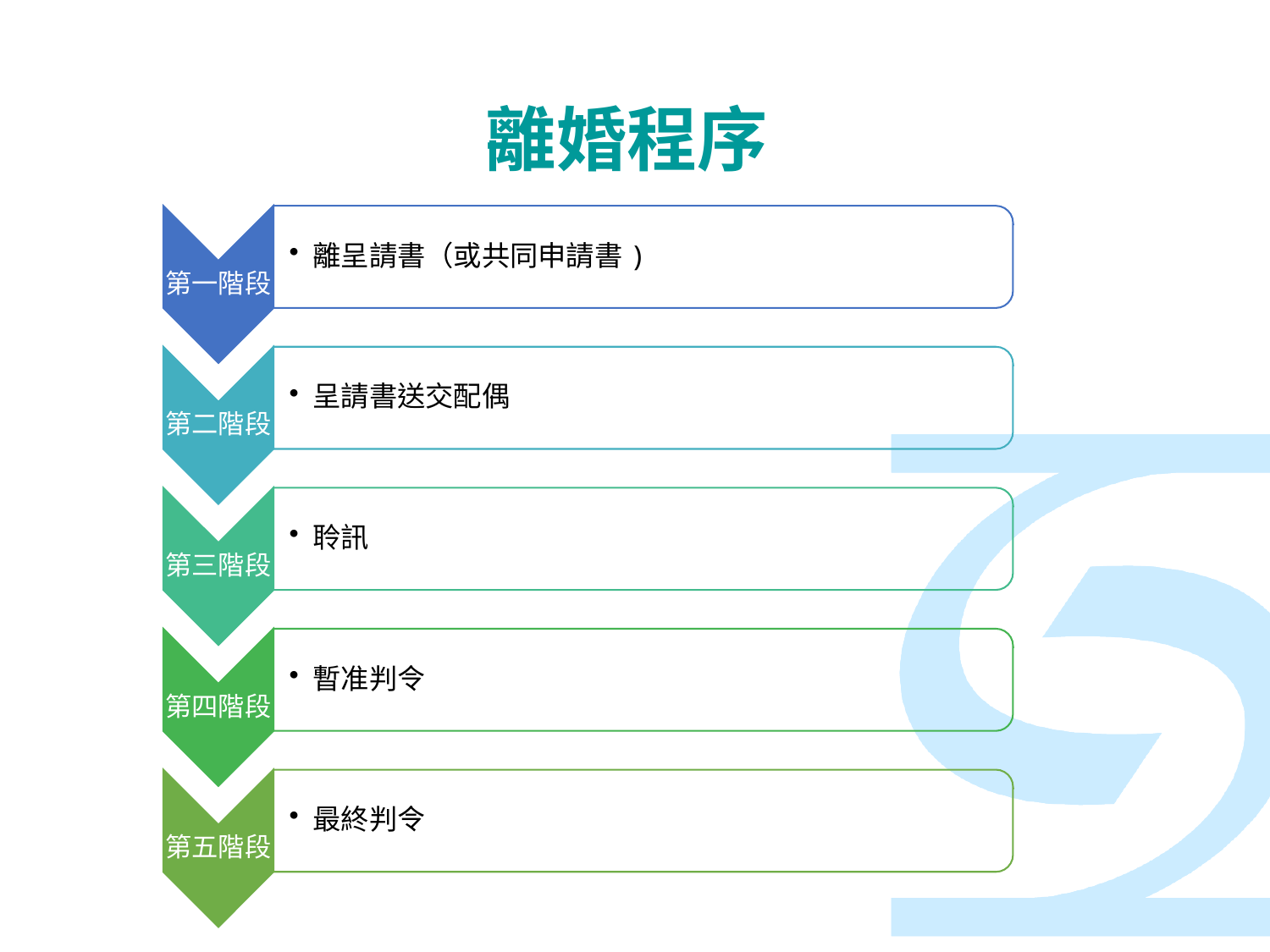

# 離婚程序
第一階段
離呈請書（或共同申請書)
第二階段
呈請書送交配偶
第三階段
聆訊
第四階段
暫准判令
第五階段
最終判令
16